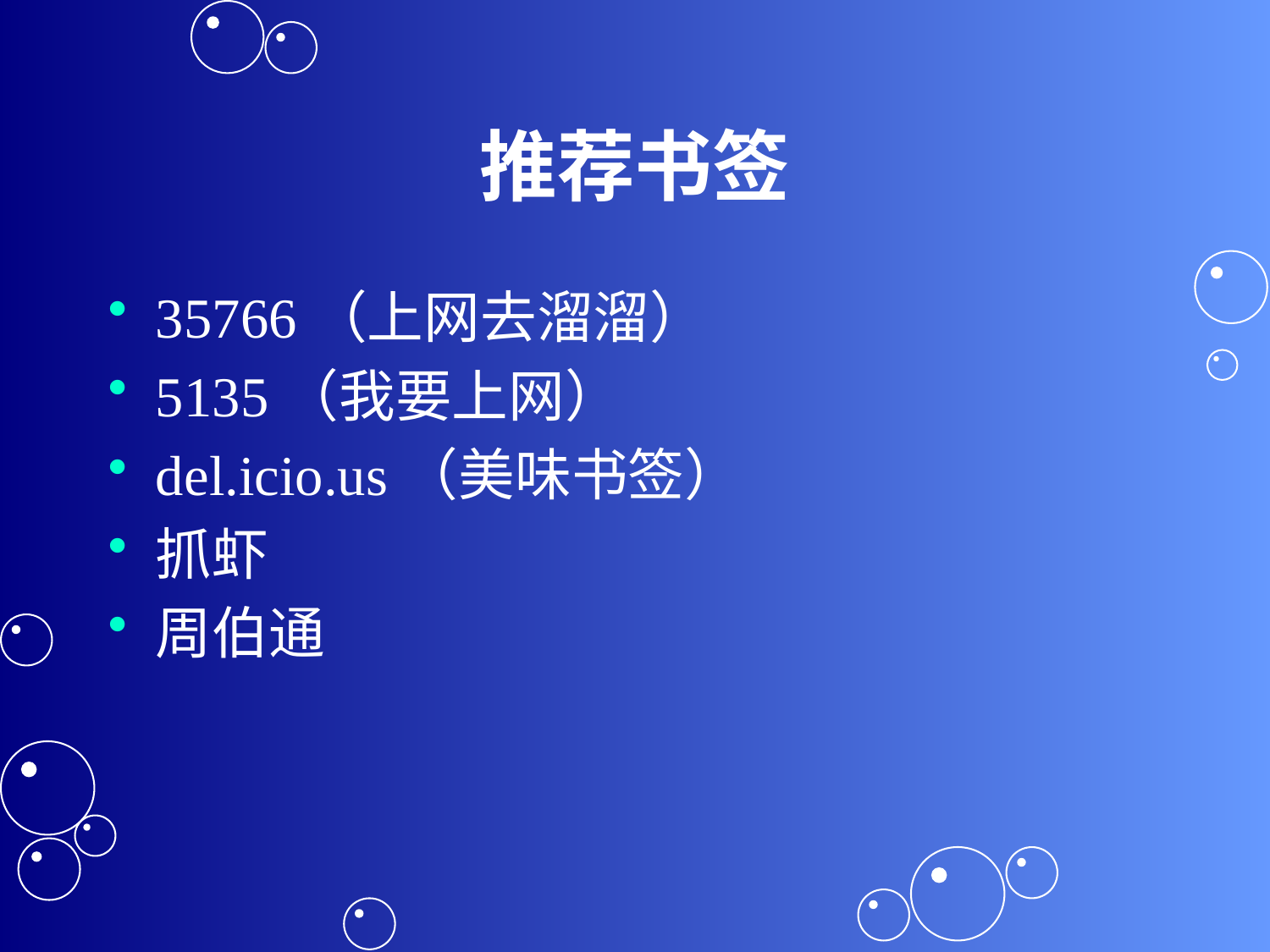

# 推荐书签
35766（上网去溜溜）
5135（我要上网）
del.icio.us（美味书签）
抓虾
周伯通